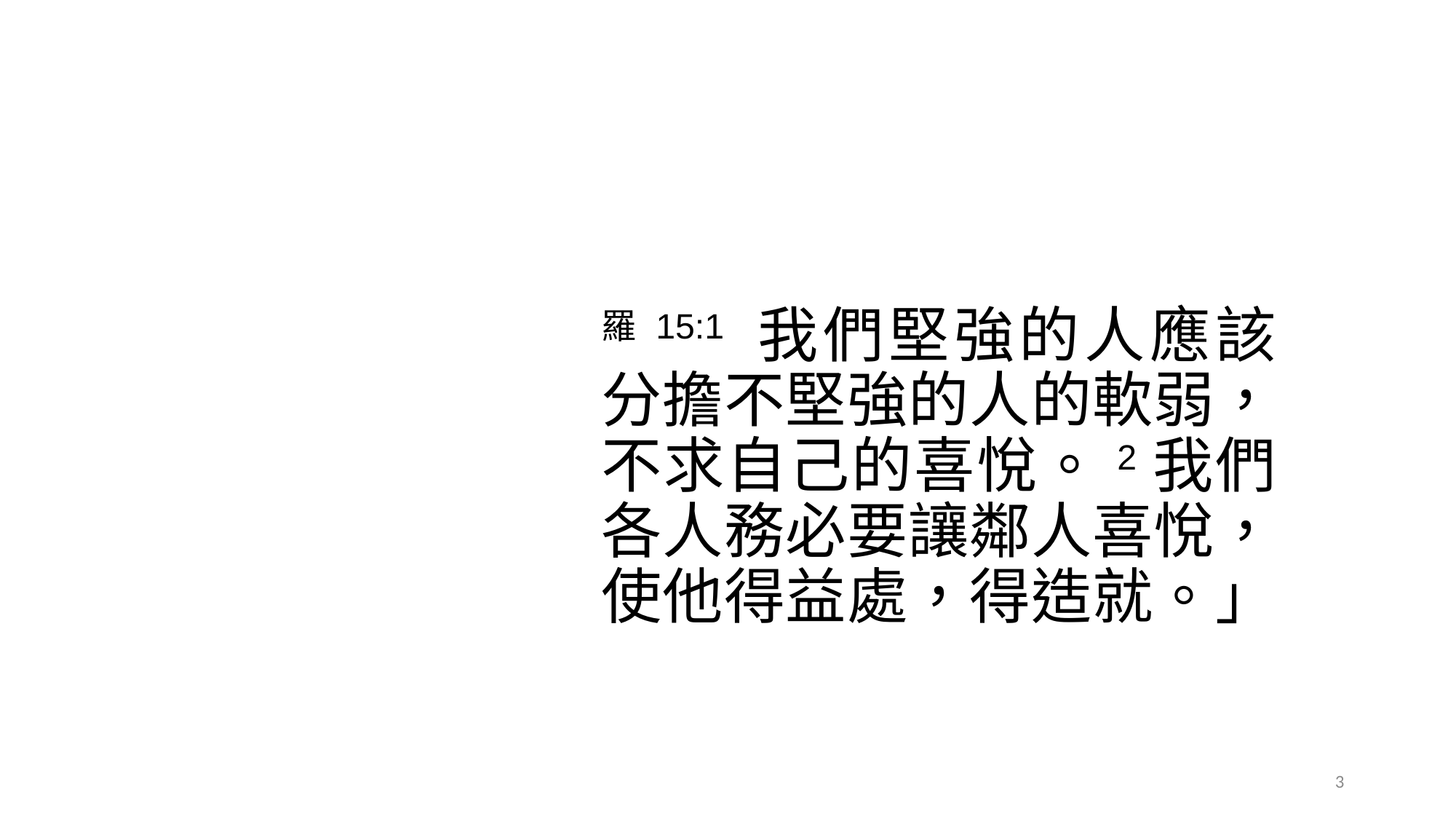

# 羅15:1 我們堅強的人應該分擔不堅強的人的軟弱，不求自己的喜悅。2我們各人務必要讓鄰人喜悅，使他得益處，得造就。」
3